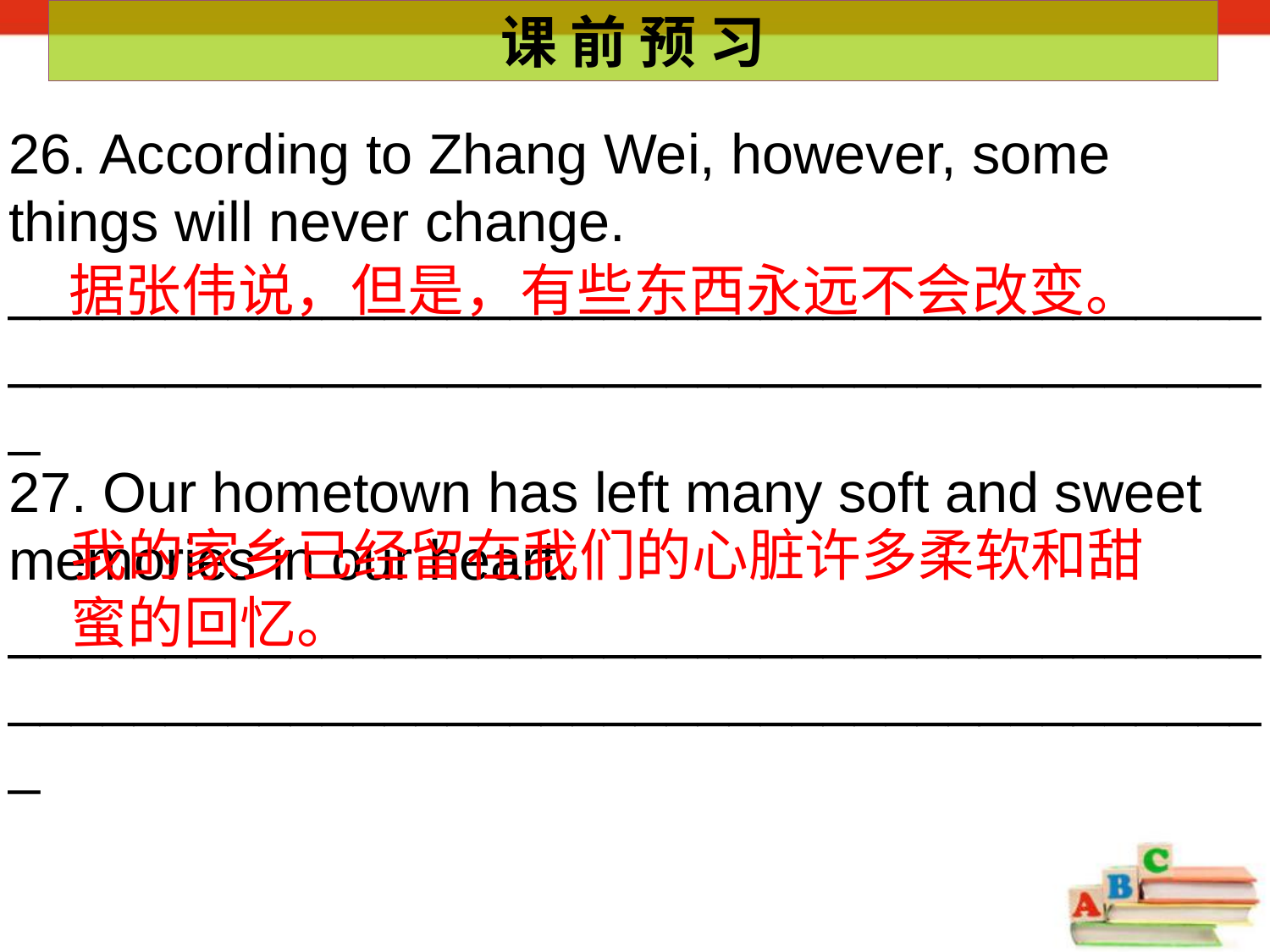

课 前 预 习
26. According to Zhang Wei, however, some things will never change.
_________________________________________________________________________________
27. Our hometown has left many soft and sweet memories in our heart.
_________________________________________________________________________________
据张伟说，但是，有些东西永远不会改变。
我的家乡已经留在我们的心脏许多柔软和甜蜜的回忆。